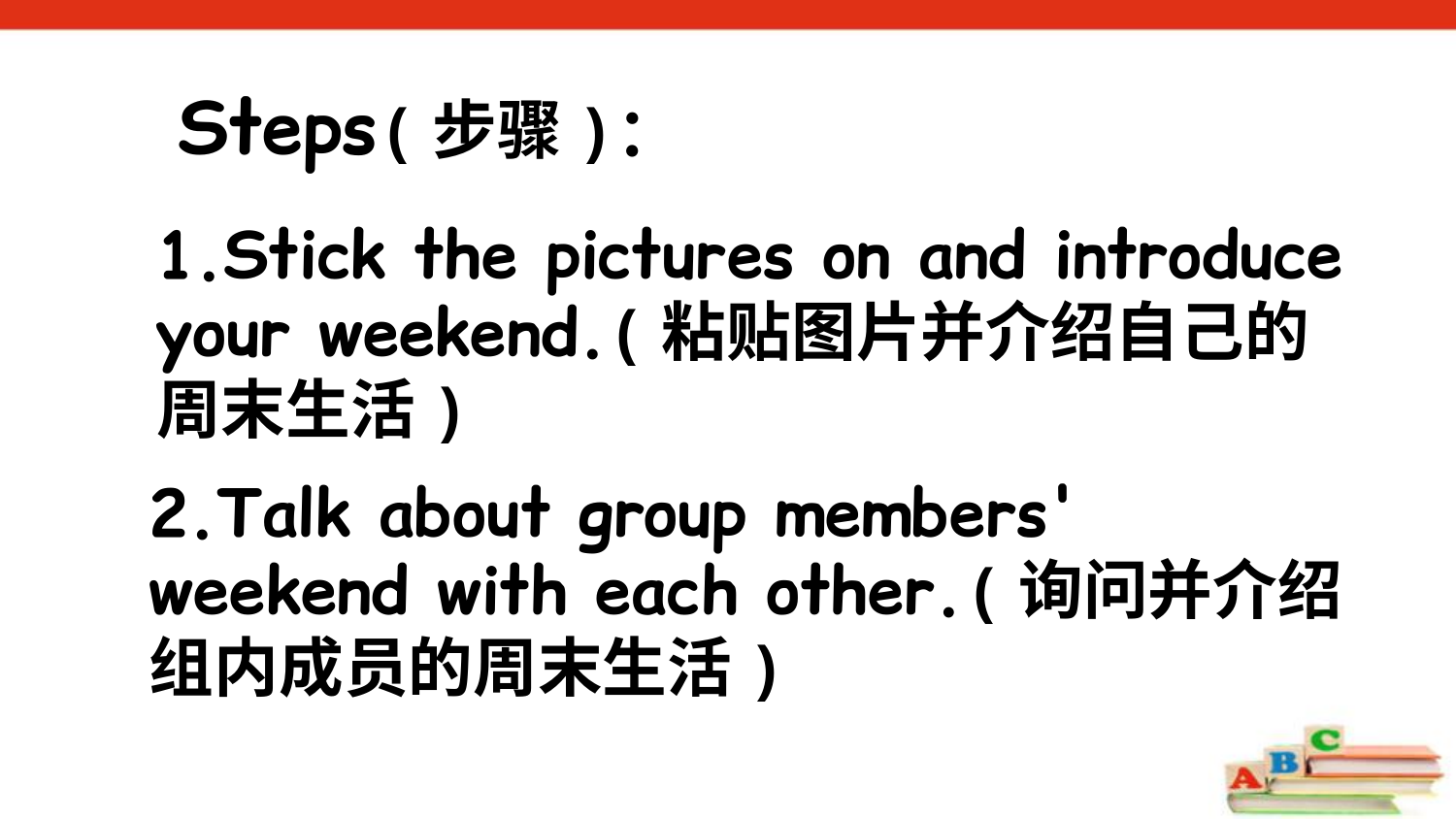

Steps(步骤):
1.Stick the pictures on and introduce your weekend.(粘贴图片并介绍自己的周末生活)
2.Talk about group members' weekend with each other.(询问并介绍组内成员的周末生活)